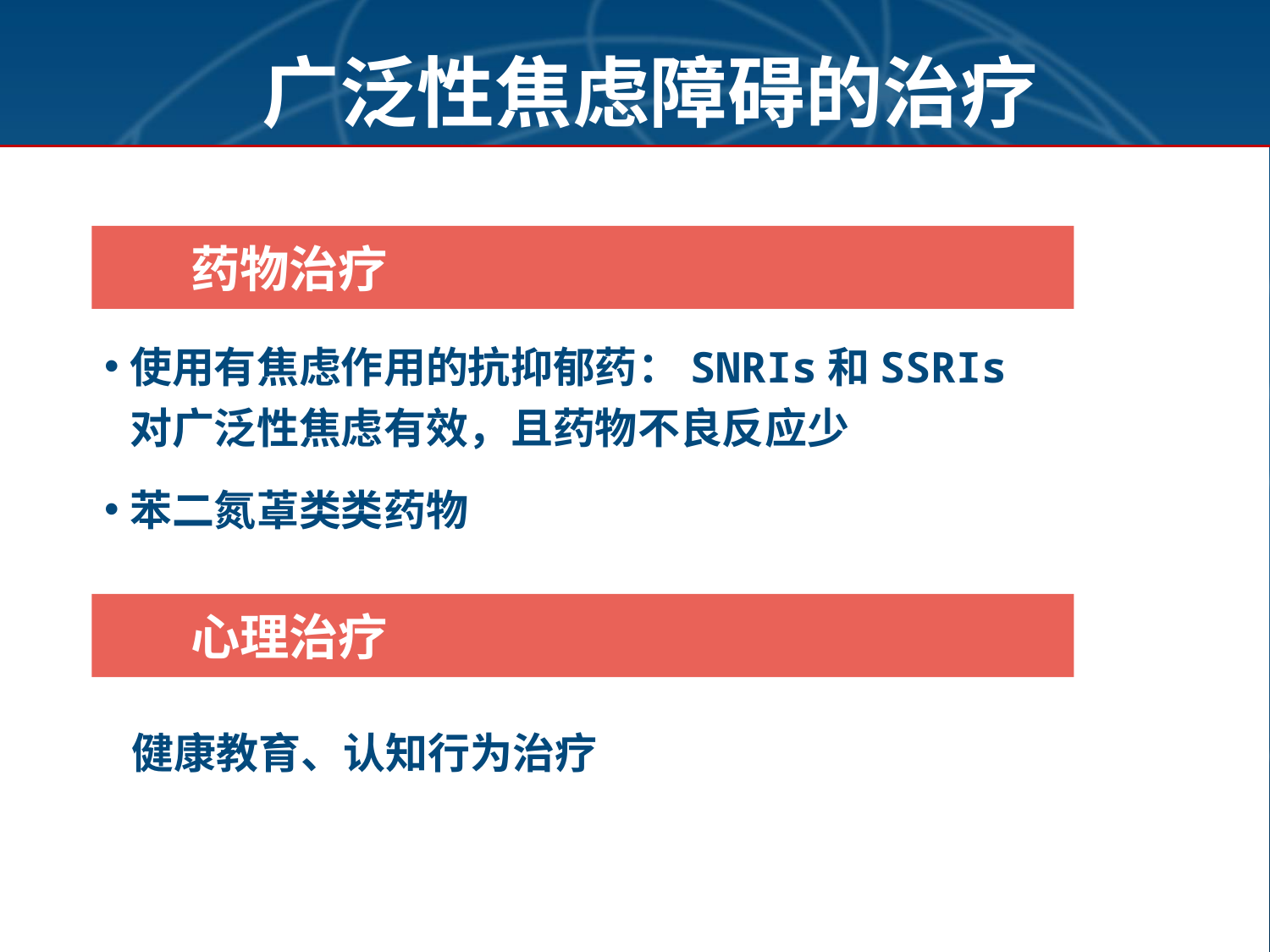

广泛性焦虑障碍的治疗
药物治疗
使用有焦虑作用的抗抑郁药：SNRIs和SSRIs 对广泛性焦虑有效，且药物不良反应少
苯二氮䓬类类药物
心理治疗
  健康教育、认知行为治疗